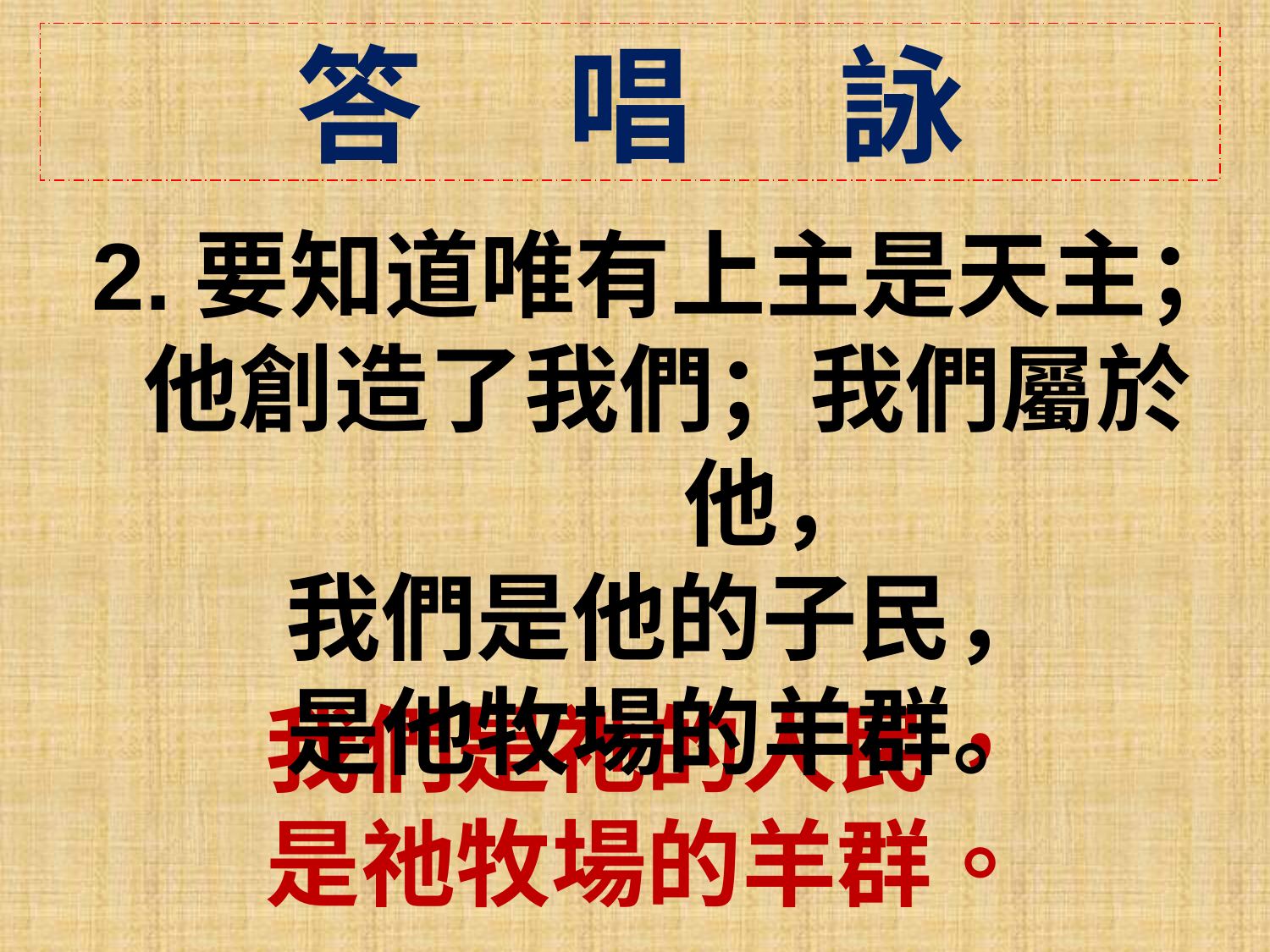

答     唱     詠
2.要知道唯有上主是天主；
他創造了我們；我們屬於他，
我們是他的子民，
是他牧場的羊群。
我們是祂的人民，
是祂牧場的羊群。